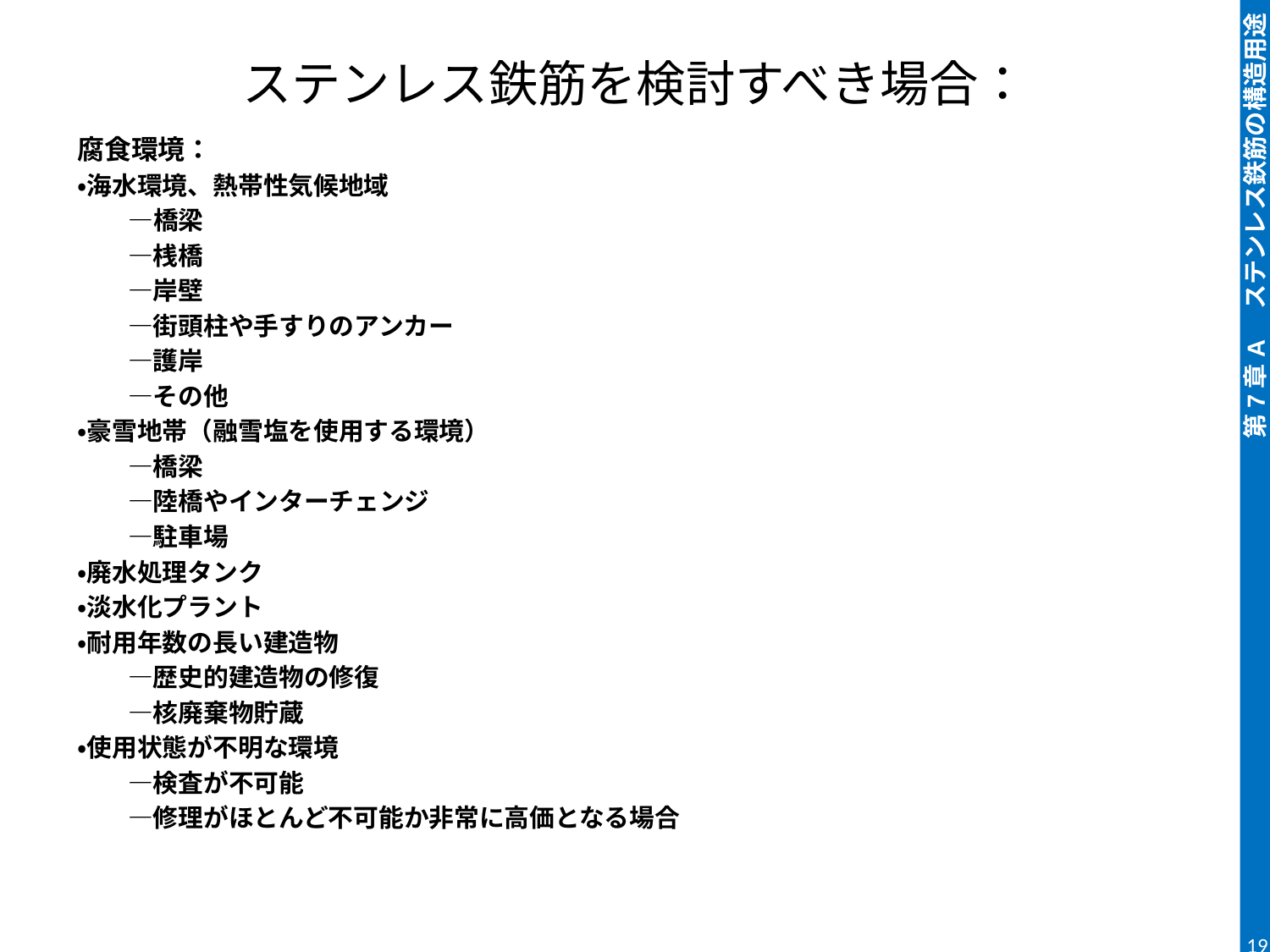

# ステンレス鉄筋を検討すべき場合：
腐食環境：
・海水環境、熱帯性気候地域
　　―橋梁
　　―桟橋
　　―岸壁
　　―街頭柱や手すりのアンカー
　　―護岸
　　―その他
・豪雪地帯（融雪塩を使用する環境）
　　―橋梁
　　―陸橋やインターチェンジ
　　―駐車場
・廃水処理タンク
・淡水化プラント
・耐用年数の長い建造物
　　―歴史的建造物の修復
　　―核廃棄物貯蔵
・使用状態が不明な環境
　　―検査が不可能
　　―修理がほとんど不可能か非常に高価となる場合